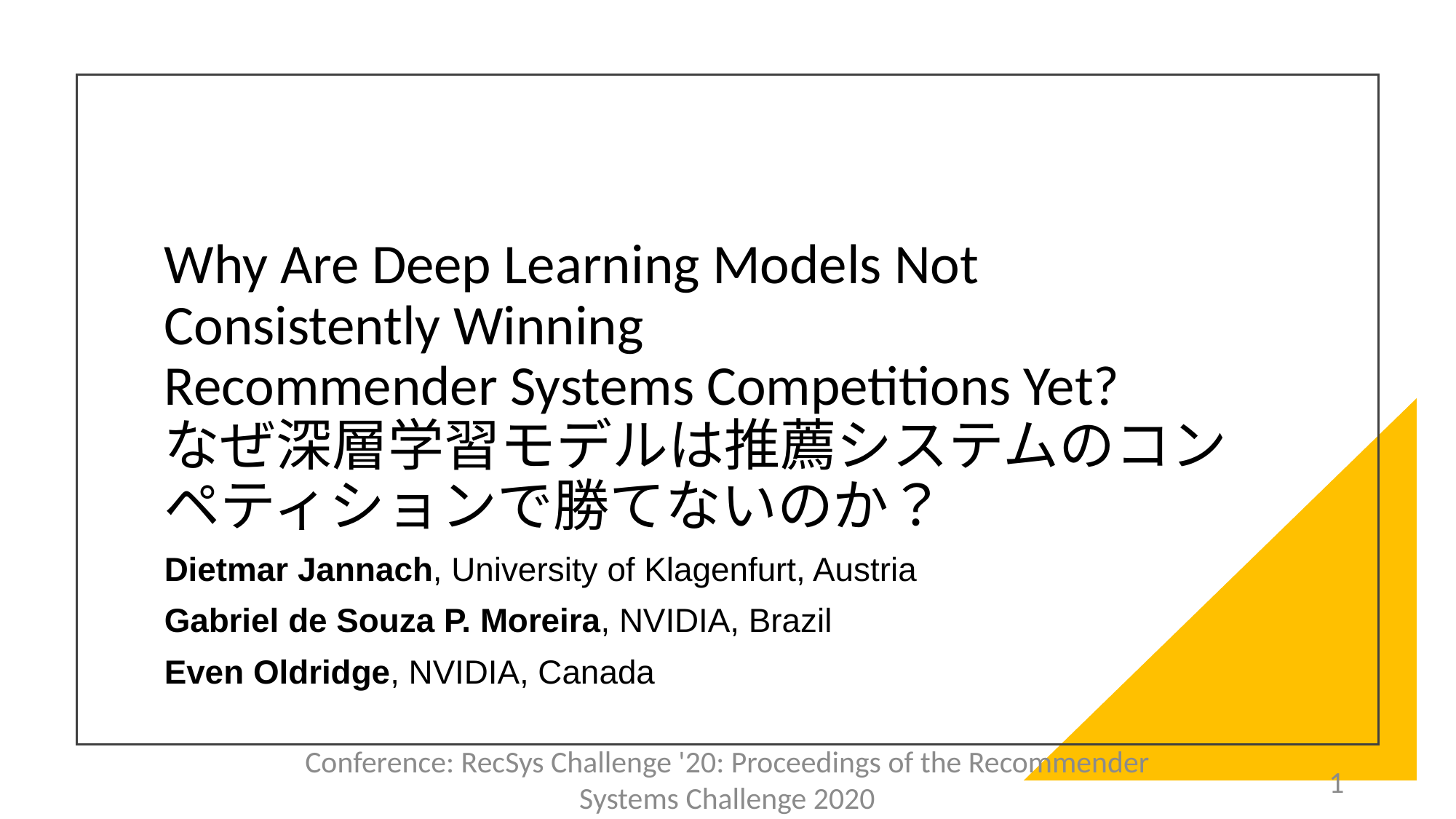

# Why Are Deep Learning Models Not Consistently Winning Recommender Systems Competitions Yet? なぜ深層学習モデルは推薦システムのコンペティションで勝てないのか？

Dietmar Jannach, University of Klagenfurt, Austria
Gabriel de Souza P. Moreira, NVIDIA, Brazil
Even Oldridge, NVIDIA, Canada
1
Conference: RecSys Challenge '20: Proceedings of the Recommender Systems Challenge 2020